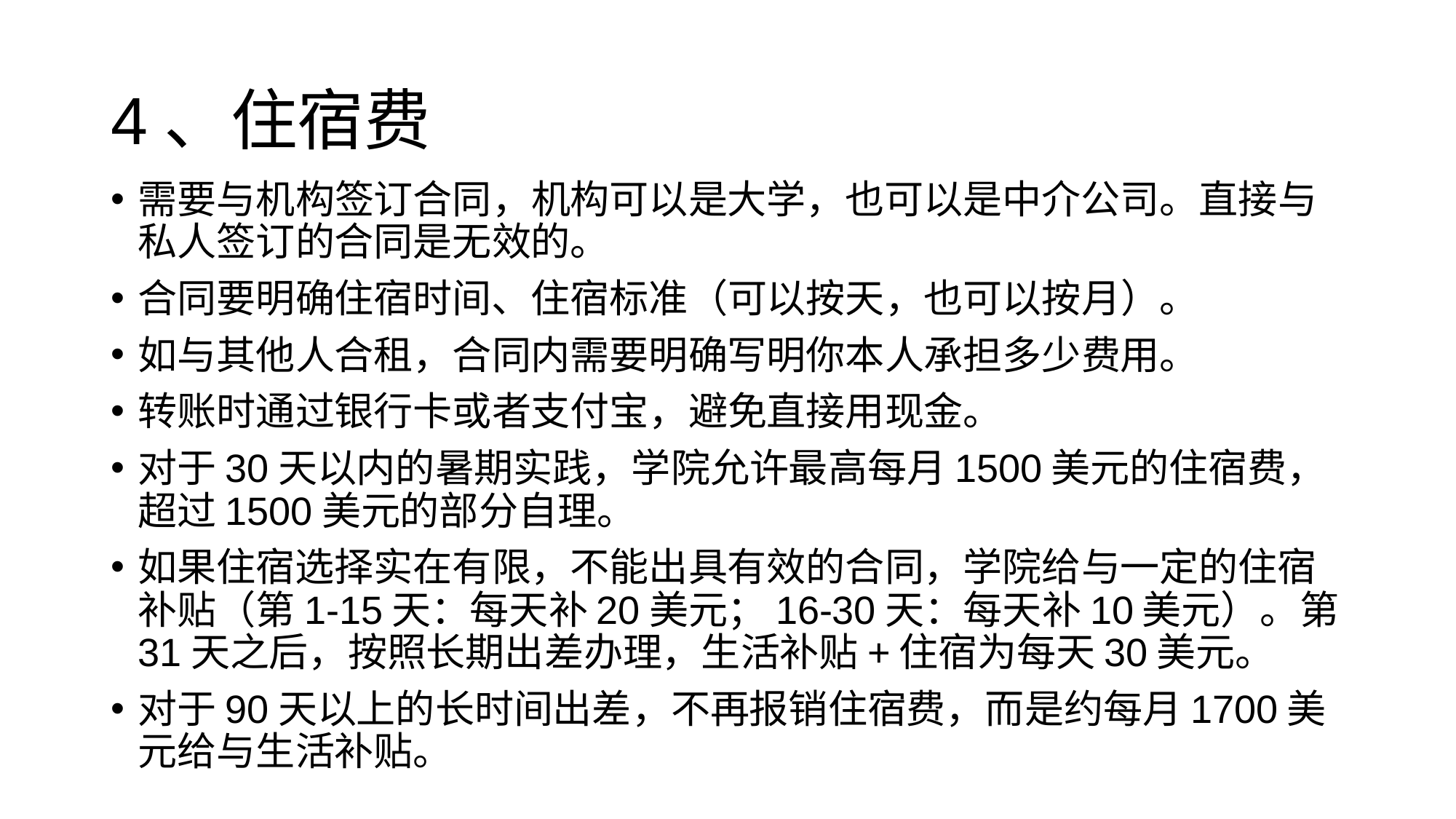

# 4、住宿费
需要与机构签订合同，机构可以是大学，也可以是中介公司。直接与私人签订的合同是无效的。
合同要明确住宿时间、住宿标准（可以按天，也可以按月）。
如与其他人合租，合同内需要明确写明你本人承担多少费用。
转账时通过银行卡或者支付宝，避免直接用现金。
对于30天以内的暑期实践，学院允许最高每月1500美元的住宿费，超过1500美元的部分自理。
如果住宿选择实在有限，不能出具有效的合同，学院给与一定的住宿补贴（第1-15天：每天补20美元；16-30天：每天补10美元）。第31天之后，按照长期出差办理，生活补贴+住宿为每天30美元。
对于90天以上的长时间出差，不再报销住宿费，而是约每月1700美元给与生活补贴。